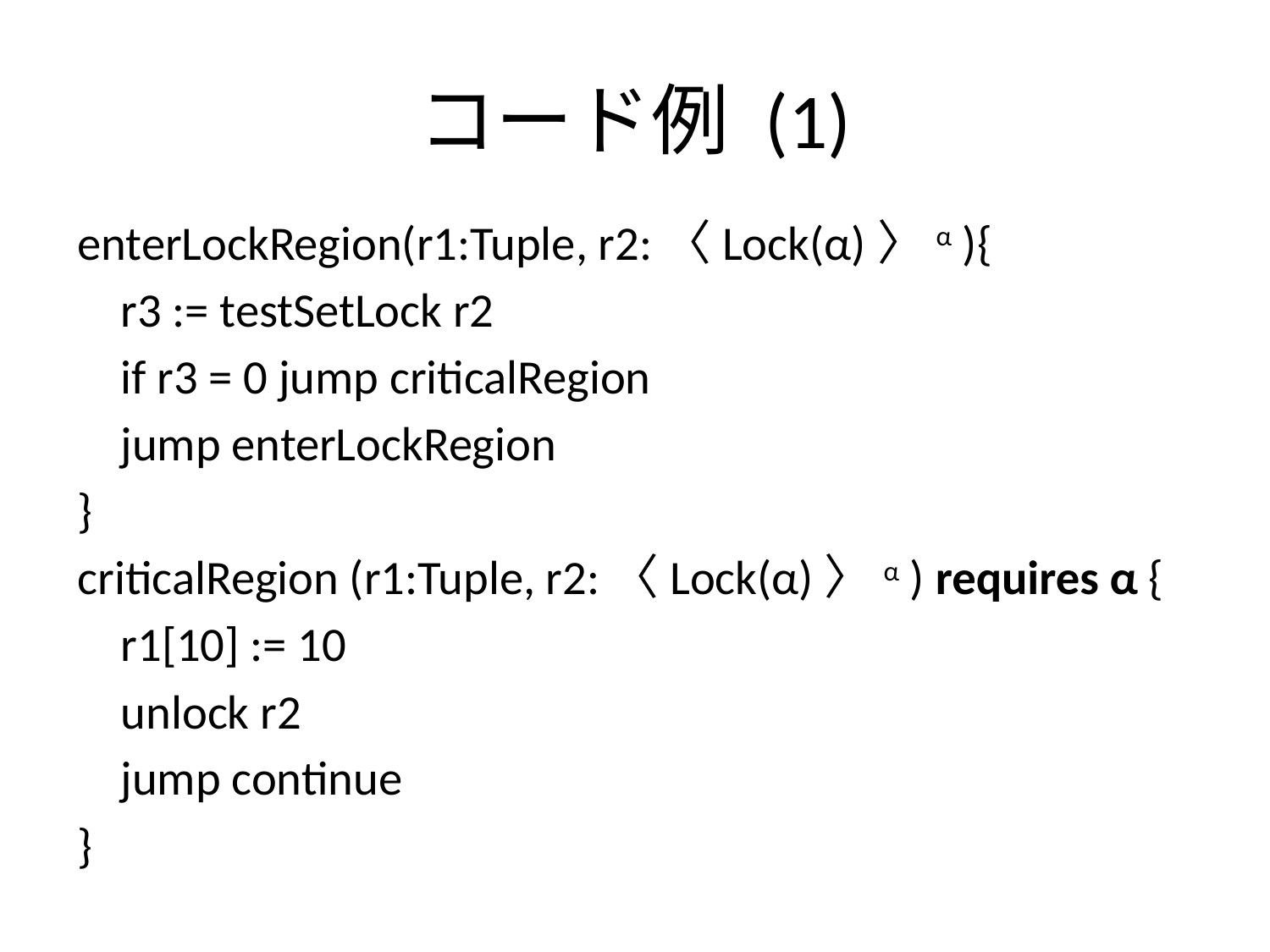

# コード例 (1)
enterLockRegion(r1:Tuple, r2:〈Lock(α)〉α ){
    r3 := testSetLock r2
    if r3 = 0 jump criticalRegion
    jump enterLockRegion
}
criticalRegion (r1:Tuple, r2:〈Lock(α)〉α ) requires α {
    r1[10] := 10
    unlock r2
    jump continue
}